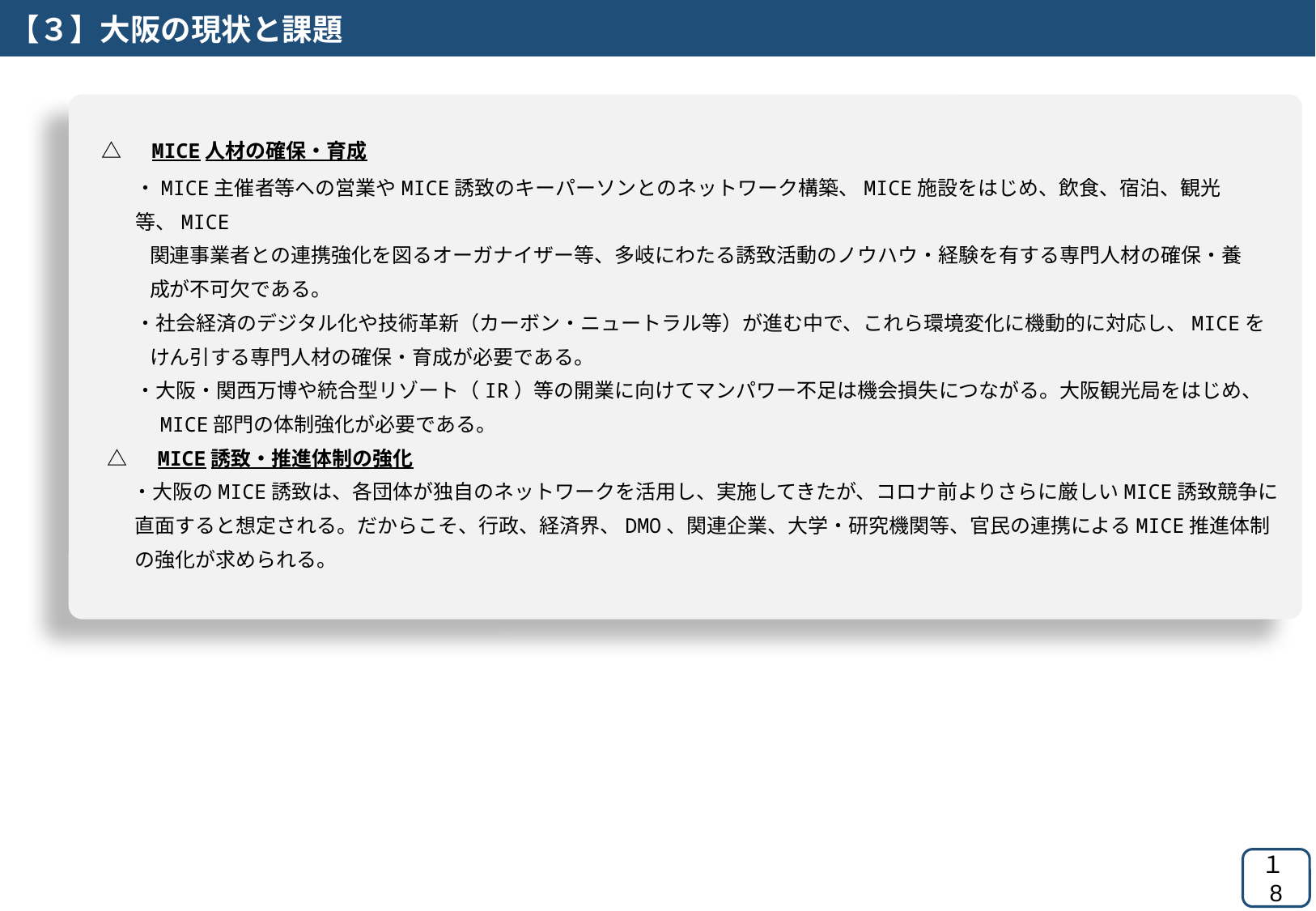

【３】大阪の現状と課題

△　MICE人材の確保・育成
・MICE主催者等への営業やMICE誘致のキーパーソンとのネットワーク構築、MICE施設をはじめ、飲食、宿泊、観光等、MICE
  関連事業者との連携強化を図るオーガナイザー等、多岐にわたる誘致活動のノウハウ・経験を有する専門人材の確保・養
  成が不可欠である。
・社会経済のデジタル化や技術革新（カーボン・ニュートラル等）が進む中で、これら環境変化に機動的に対応し、MICEを
  けん引する専門人材の確保・育成が必要である。
・大阪・関西万博や統合型リゾート（IR）等の開業に向けてマンパワー不足は機会損失につながる。大阪観光局をはじめ、
  MICE部門の体制強化が必要である。
△　MICE誘致・推進体制の強化
　 ・大阪のMICE誘致は、各団体が独自のネットワークを活用し、実施してきたが、コロナ前よりさらに厳しいMICE誘致競争に
     直面すると想定される。だからこそ、行政、経済界、DMO、関連企業、大学・研究機関等、官民の連携によるMICE推進体制
     の強化が求められる。
１8